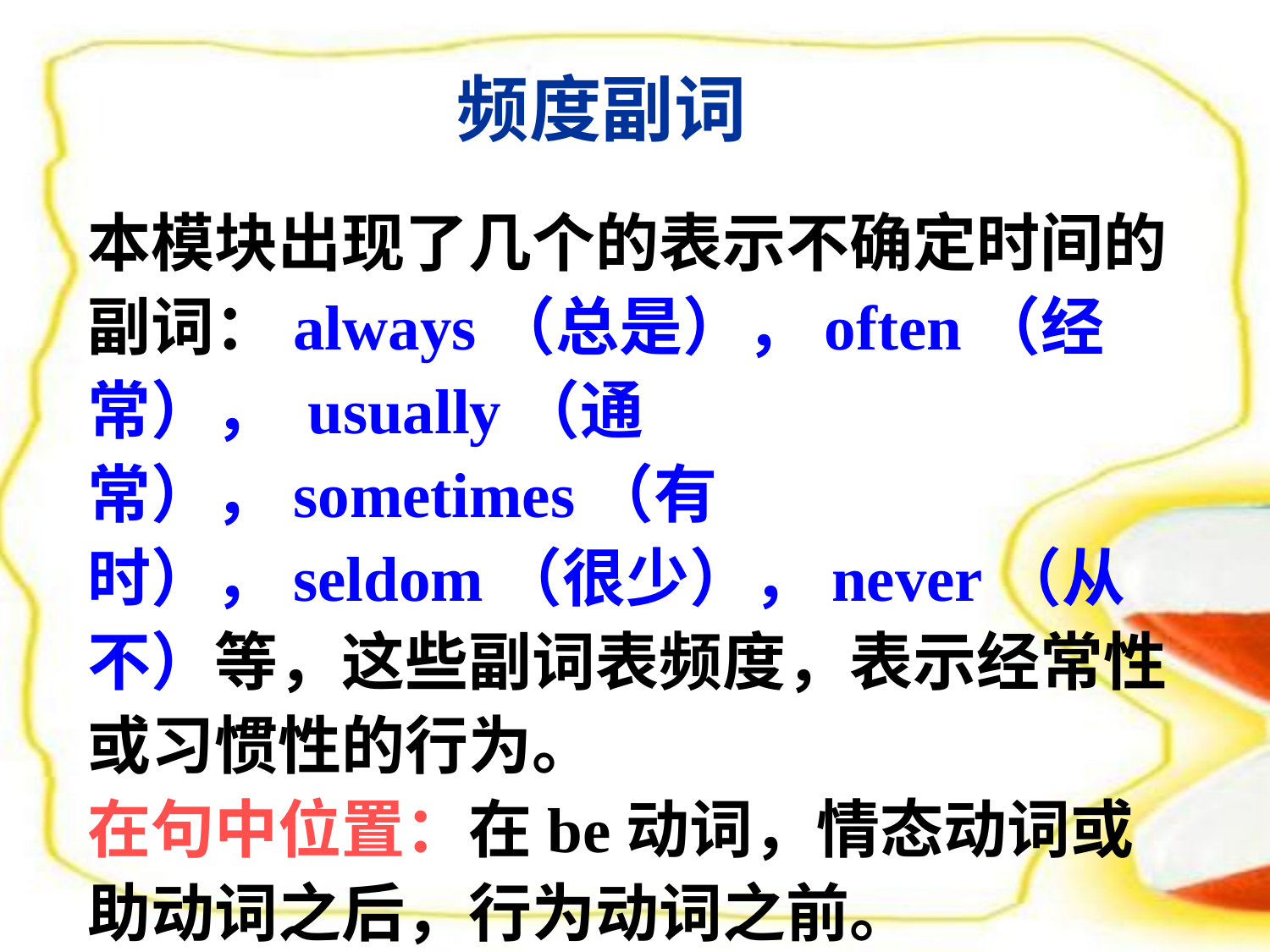

频度副词
本模块出现了几个的表示不确定时间的副词：always（总是），often（经常）， usually（通常），sometimes（有时），seldom（很少），never（从不）等，这些副词表频度，表示经常性或习惯性的行为。
在句中位置：在be动词，情态动词或助动词之后，行为动词之前。